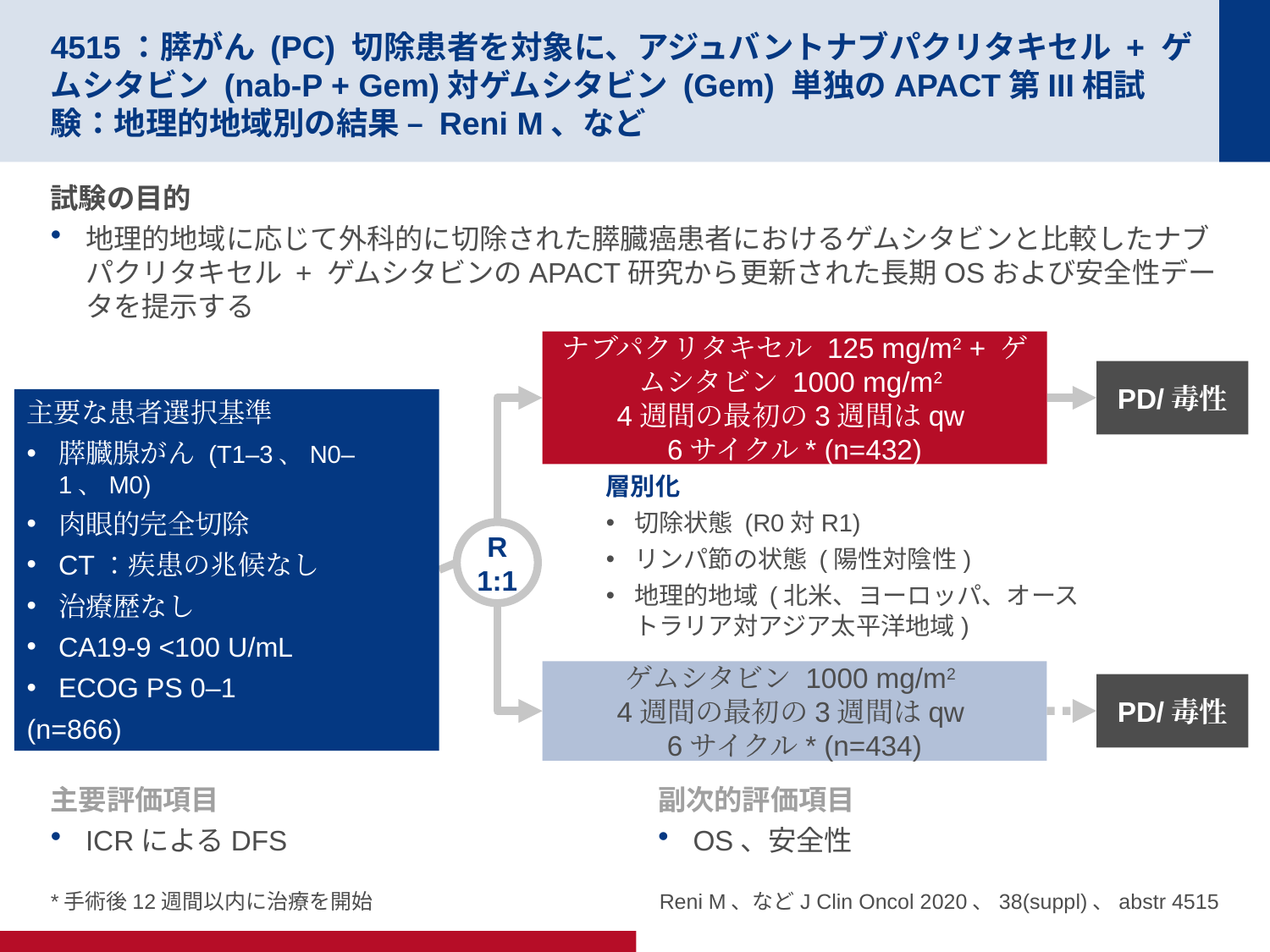

# 4515：膵がん (PC) 切除患者を対象に、アジュバントナブパクリタキセル + ゲムシタビン (nab-P + Gem)対ゲムシタビン (Gem) 単独のAPACT第III相試験：地理的地域別の結果 – Reni M、など
試験の目的
地理的地域に応じて外科的に切除された膵臓癌患者におけるゲムシタビンと比較したナブパクリタキセル + ゲムシタビンのAPACT研究から更新された長期OSおよび安全性データを提示する
ナブパクリタキセル 125 mg/m2 + ゲムシタビン 1000 mg/m2
4週間の最初の3週間はqw
6サイクル* (n=432)
PD/毒性
主要な患者選択基準
膵臓腺がん (T1–3、N0–1、M0)
肉眼的完全切除
CT：疾患の兆候なし
治療歴なし
CA19-9 <100 U/mL
ECOG PS 0–1
(n=866)
層別化
切除状態 (R0対R1)
リンパ節の状態 (陽性対陰性)
地理的地域 (北米、ヨーロッパ、オーストラリア対アジア太平洋地域)
R
1:1
ゲムシタビン 1000 mg/m2
4週間の最初の3週間はqw
6サイクル* (n=434)
PD/毒性
主要評価項目
ICRによるDFS

副次的評価項目
OS、安全性
*手術後12週間以内に治療を開始
Reni M、などJ Clin Oncol 2020、38(suppl)、abstr 4515